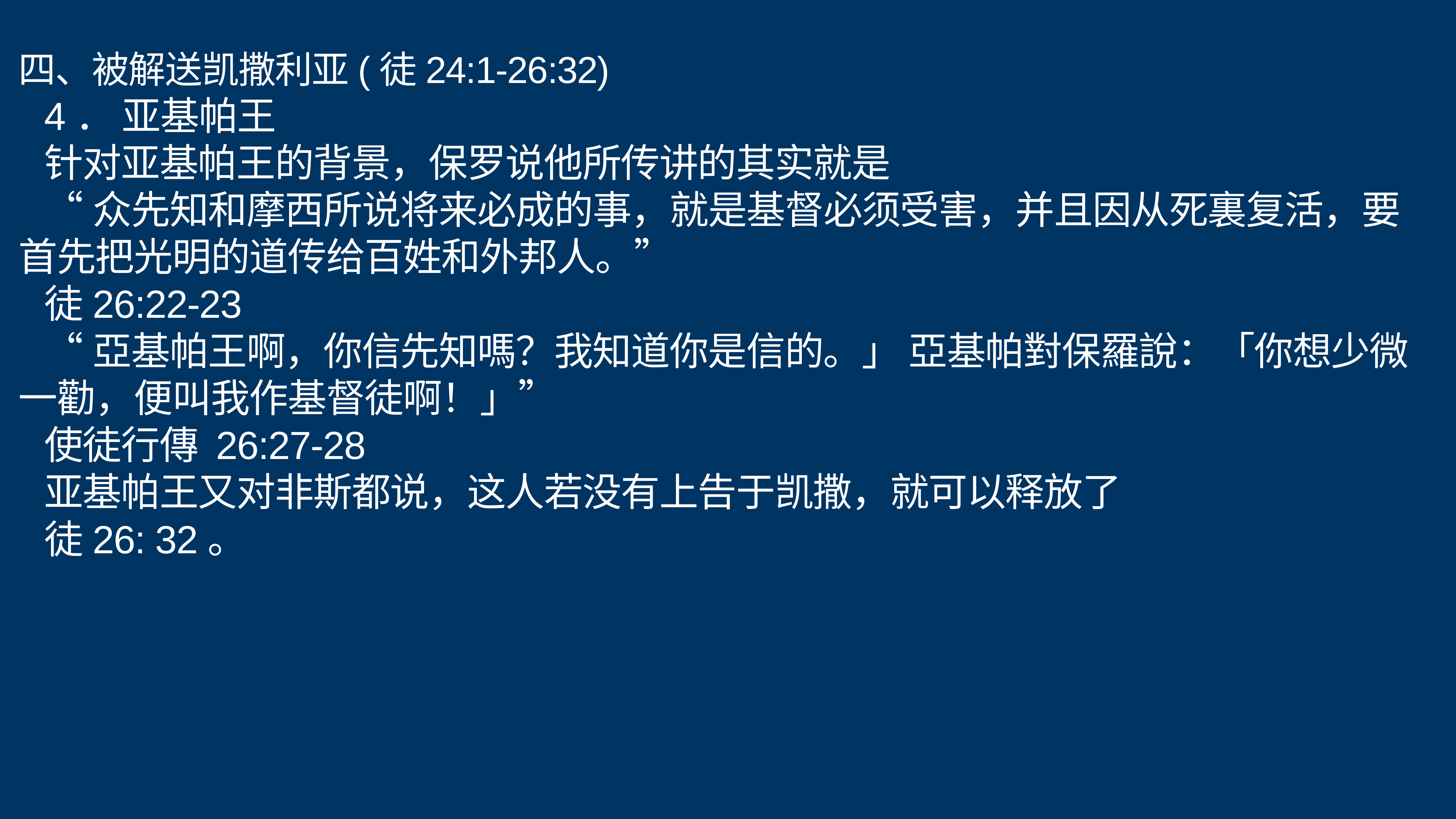

# 四、被解送凯撒利亚(徒24:1-26:32)
4． 亚基帕王
针对亚基帕王的背景，保罗说他所传讲的其实就是
“众先知和摩西所说将来必成的事，就是基督必须受害，并且因从死裏复活，要首先把光明的道传给百姓和外邦人。”
徒26:22-23
“亞基帕王啊，你信先知嗎？我知道你是信的。」 亞基帕對保羅說：「你想少微一勸，便叫我作基督徒啊！」”
使徒行傳 26:27-28
亚基帕王又对非斯都说，这人若没有上告于凯撒，就可以释放了
徒26: 32。